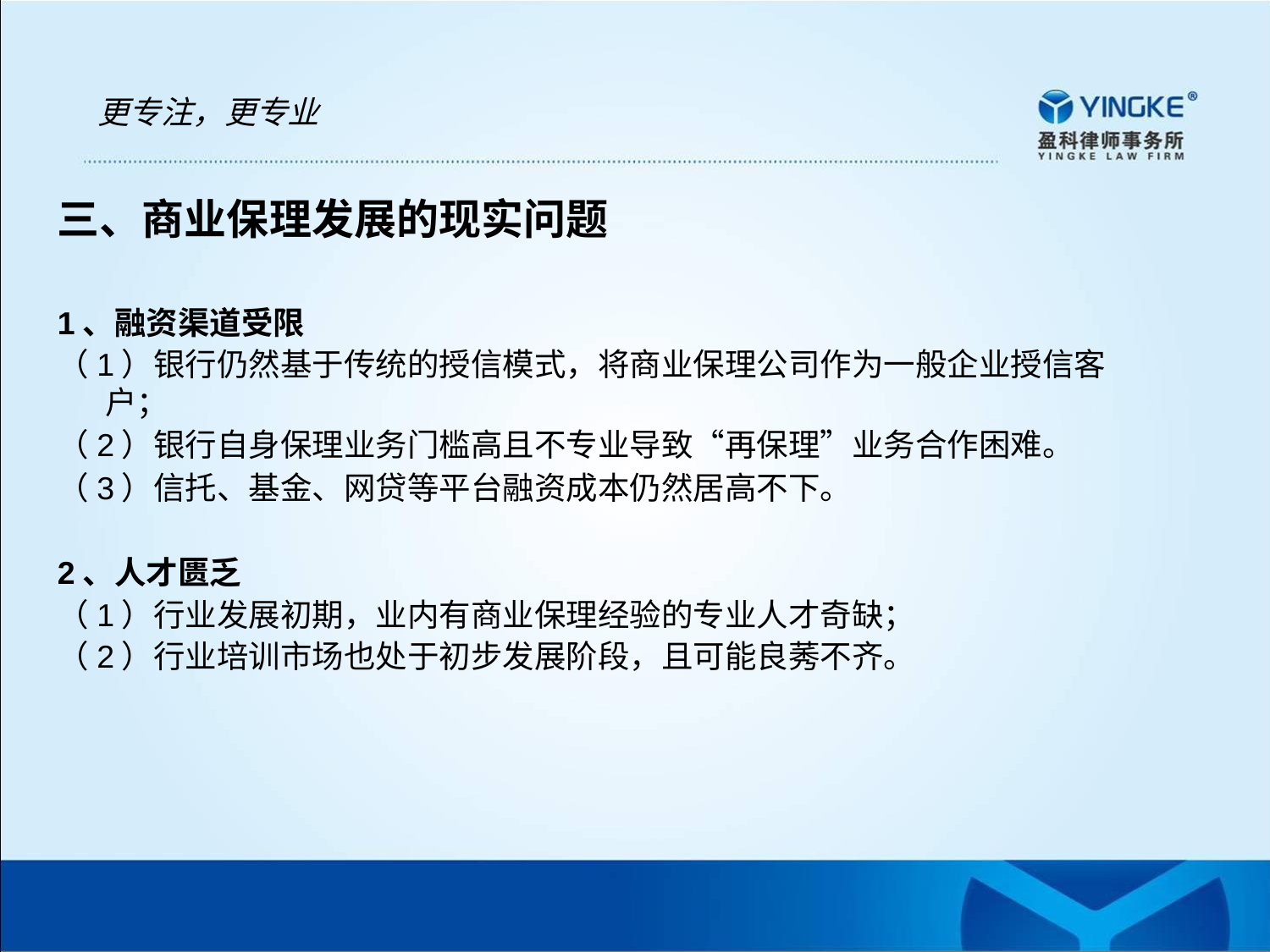

更专注，更专业
三、商业保理发展的现实问题

1、融资渠道受限
（1）银行仍然基于传统的授信模式，将商业保理公司作为一般企业授信客户；
（2）银行自身保理业务门槛高且不专业导致“再保理”业务合作困难。
（3）信托、基金、网贷等平台融资成本仍然居高不下。

2、人才匮乏
（1）行业发展初期，业内有商业保理经验的专业人才奇缺；
（2）行业培训市场也处于初步发展阶段，且可能良莠不齐。